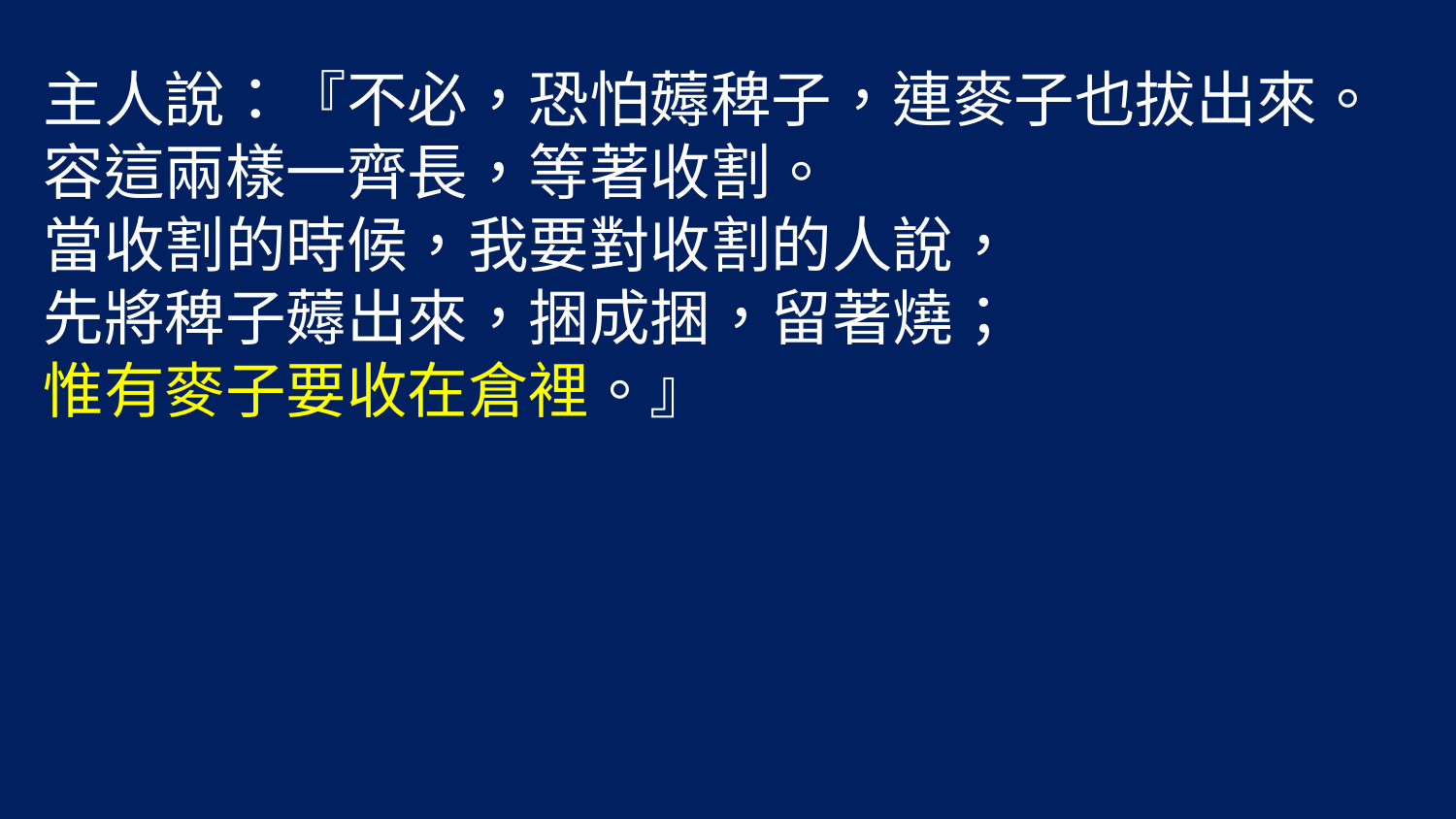

主人說：『不必，恐怕薅稗子，連麥子也拔出來。
容這兩樣一齊長，等著收割。
當收割的時候，我要對收割的人說，
先將稗子薅出來，捆成捆，留著燒；
惟有麥子要收在倉裡。』